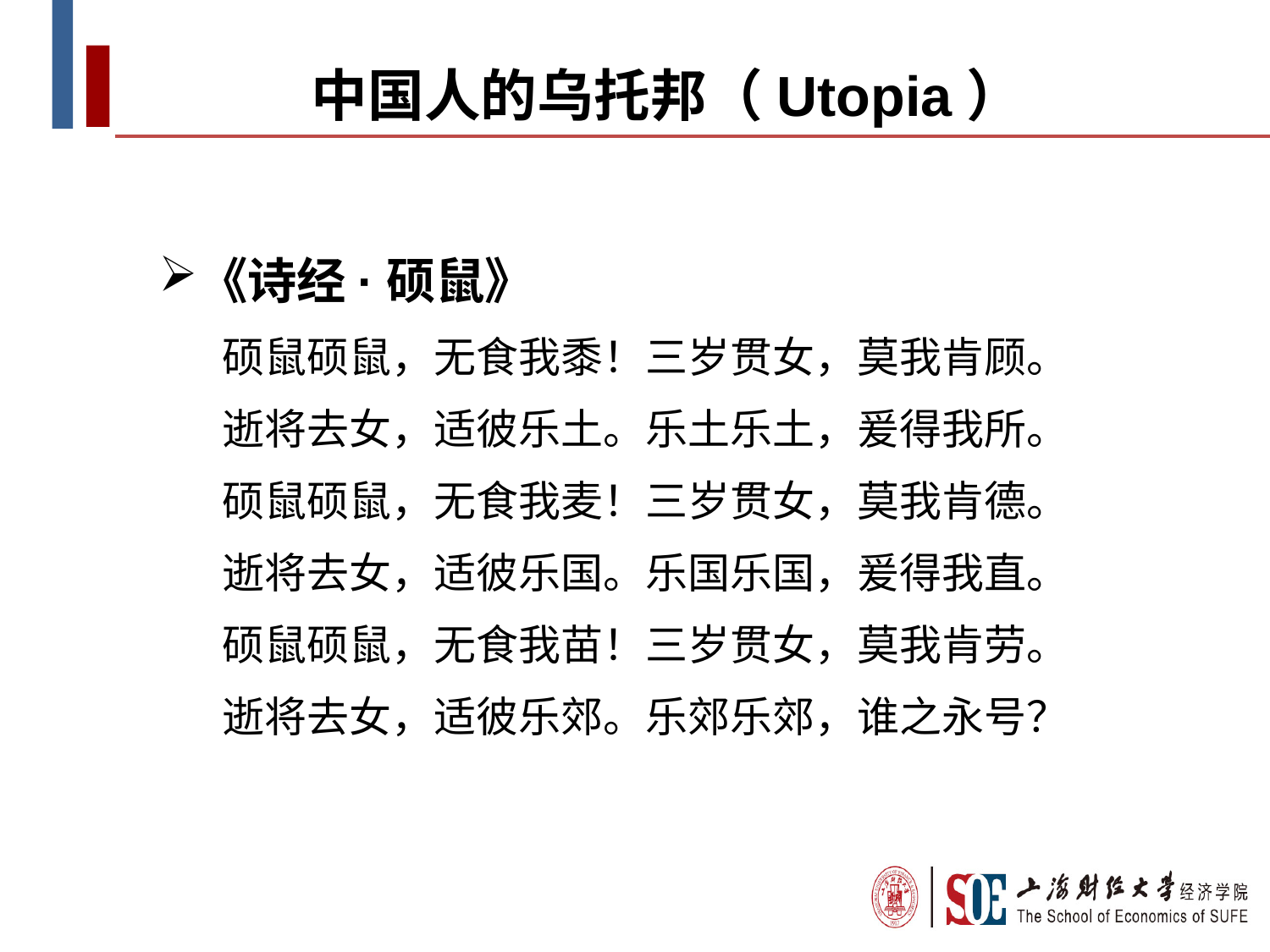

中国人的乌托邦（Utopia）
《诗经·硕鼠》
硕鼠硕鼠，无食我黍！三岁贯女，莫我肯顾。
逝将去女，适彼乐土。乐土乐土，爰得我所。
硕鼠硕鼠，无食我麦！三岁贯女，莫我肯德。
逝将去女，适彼乐国。乐国乐国，爰得我直。
硕鼠硕鼠，无食我苗！三岁贯女，莫我肯劳。
逝将去女，适彼乐郊。乐郊乐郊，谁之永号？